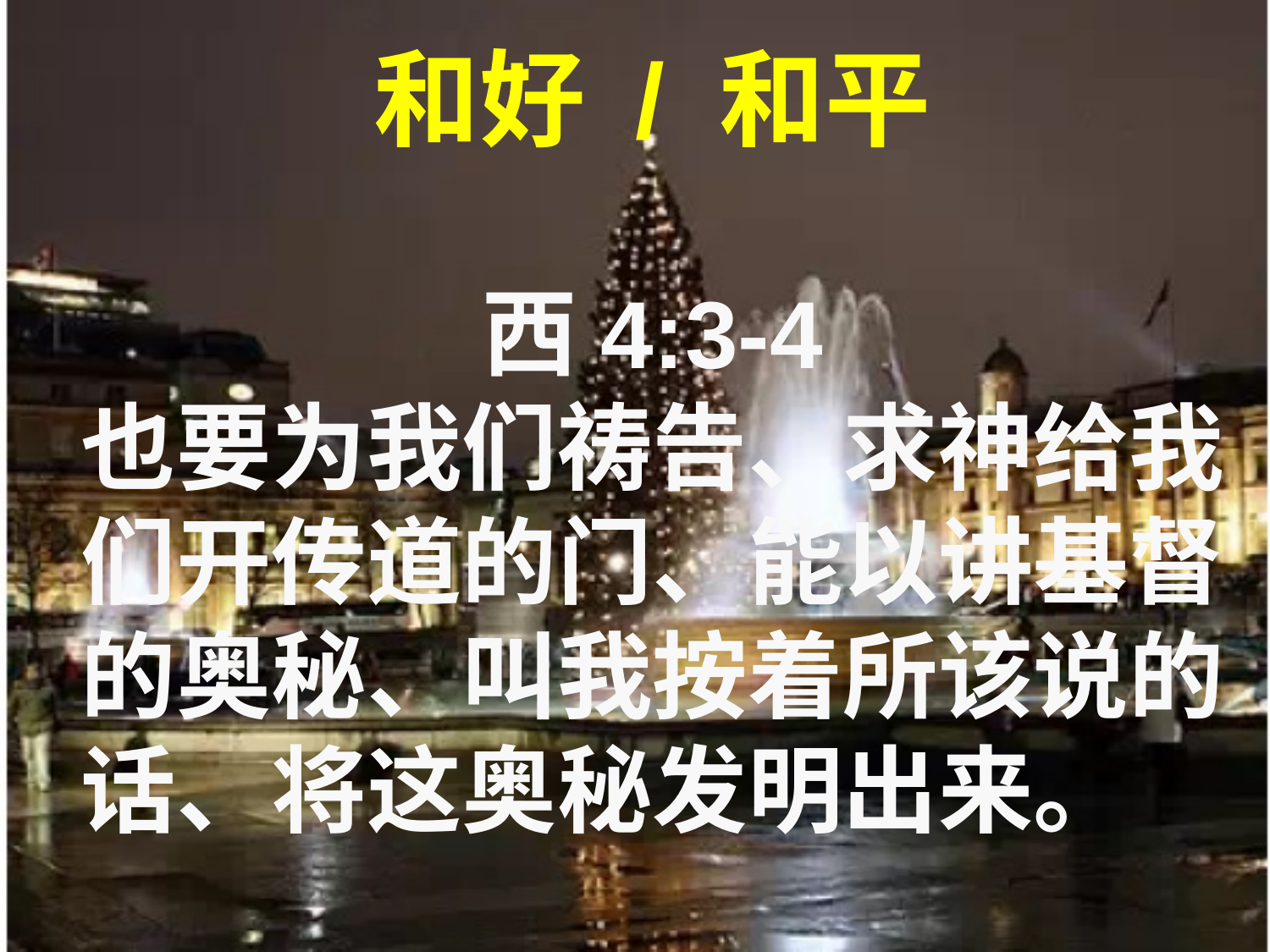

和好 / 和平

西4:3-4
也要为我们祷告、求神给我们开传道的门、能以讲基督的奥秘、叫我按着所该说的话、将这奥秘发明出来。